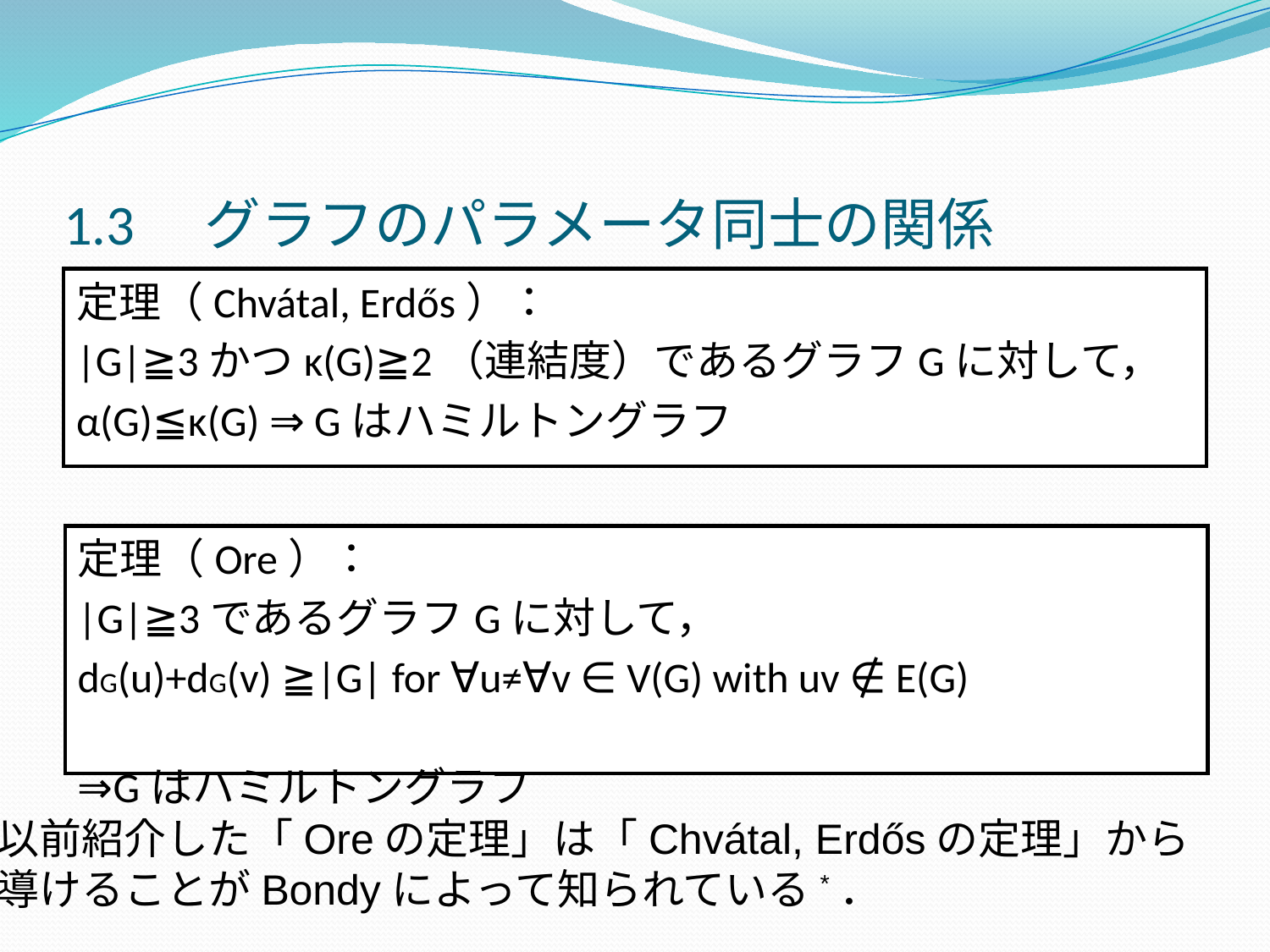

# 1.3　グラフのパラメータ同士の関係
定理（Chvátal, Erdős）：
|G|≧3かつκ(G)≧2（連結度）であるグラフGに対して，
α(G)≦κ(G) ⇒ Gはハミルトングラフ
定理（Ore）：
|G|≧3であるグラフGに対して，
dG(u)+dG(v) ≧|G| for ∀u≠∀v ∈ V(G) with uv ∉ E(G)
⇒Gはハミルトングラフ
以前紹介した「Oreの定理」は「Chvátal, Erdősの定理」から
導けることがBondyによって知られている*．